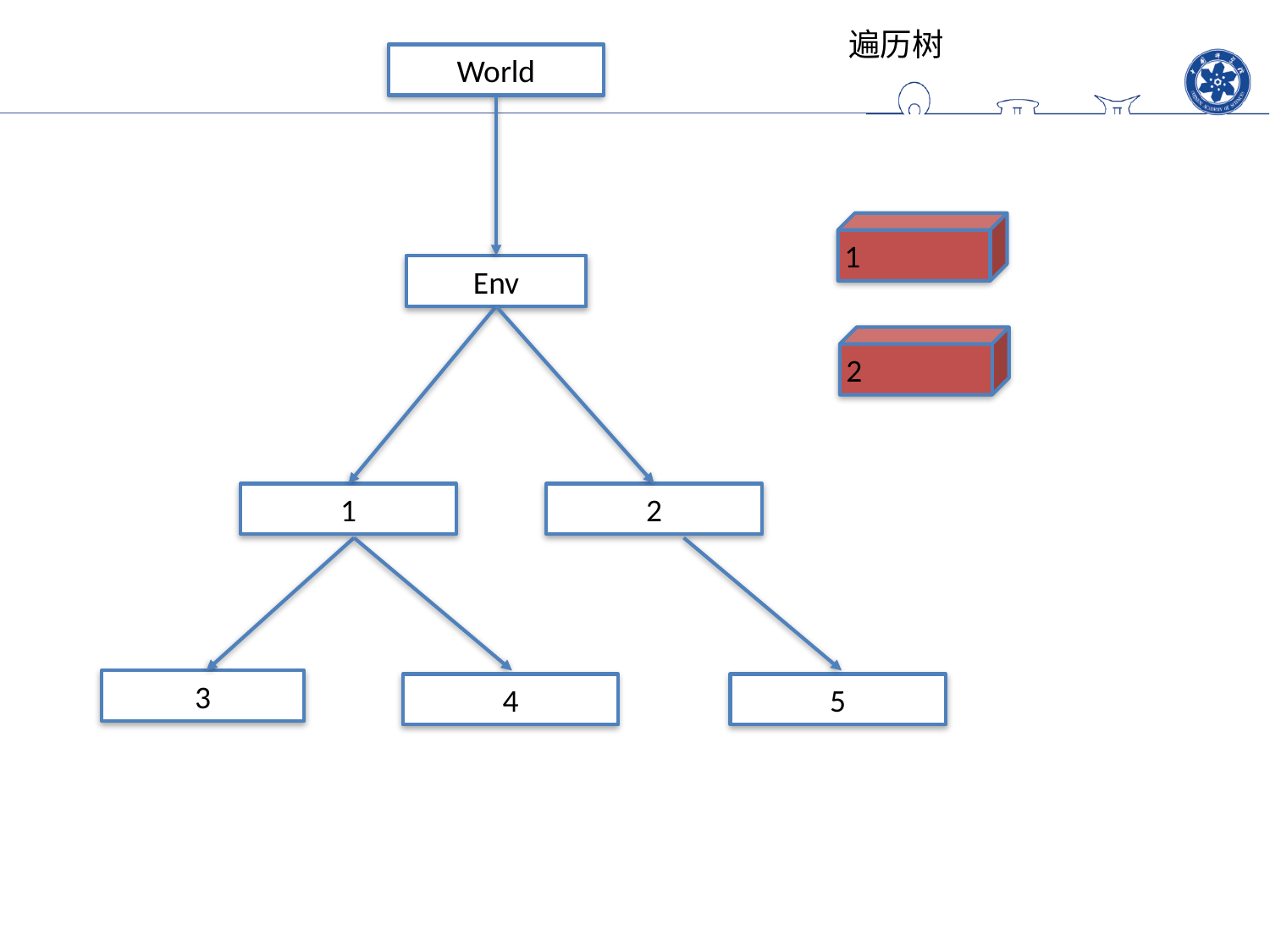

遍历树
World
1
Env
2
2
1
3
5
4